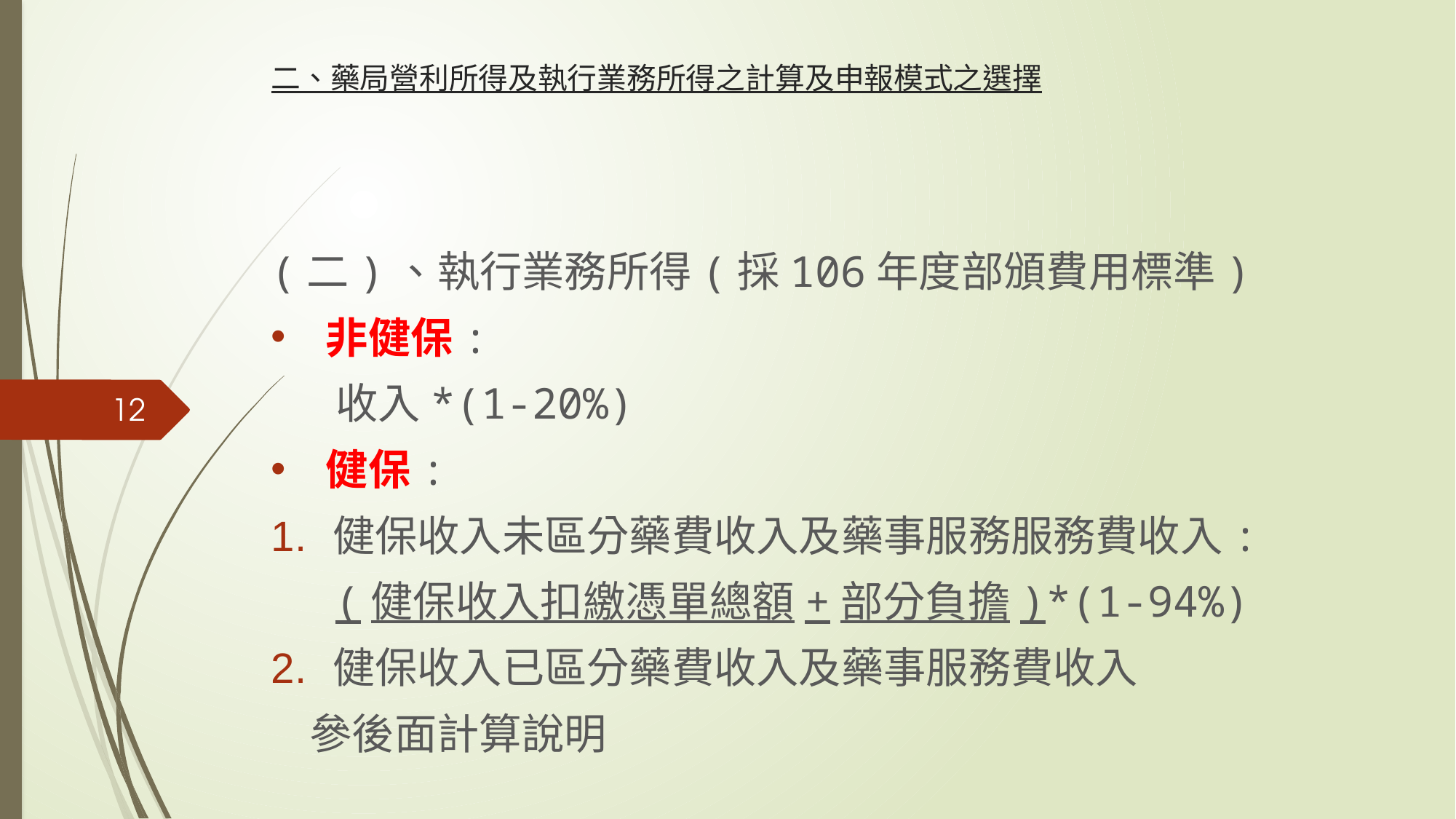

# 二、藥局營利所得及執行業務所得之計算及申報模式之選擇
(二)、執行業務所得(採106年度部頒費用標準)
非健保:
收入*(1-20%)
健保:
健保收入未區分藥費收入及藥事服務服務費收入:
(健保收入扣繳憑單總額+部分負擔)*(1-94%)
健保收入已區分藥費收入及藥事服務費收入
   參後面計算說明

12